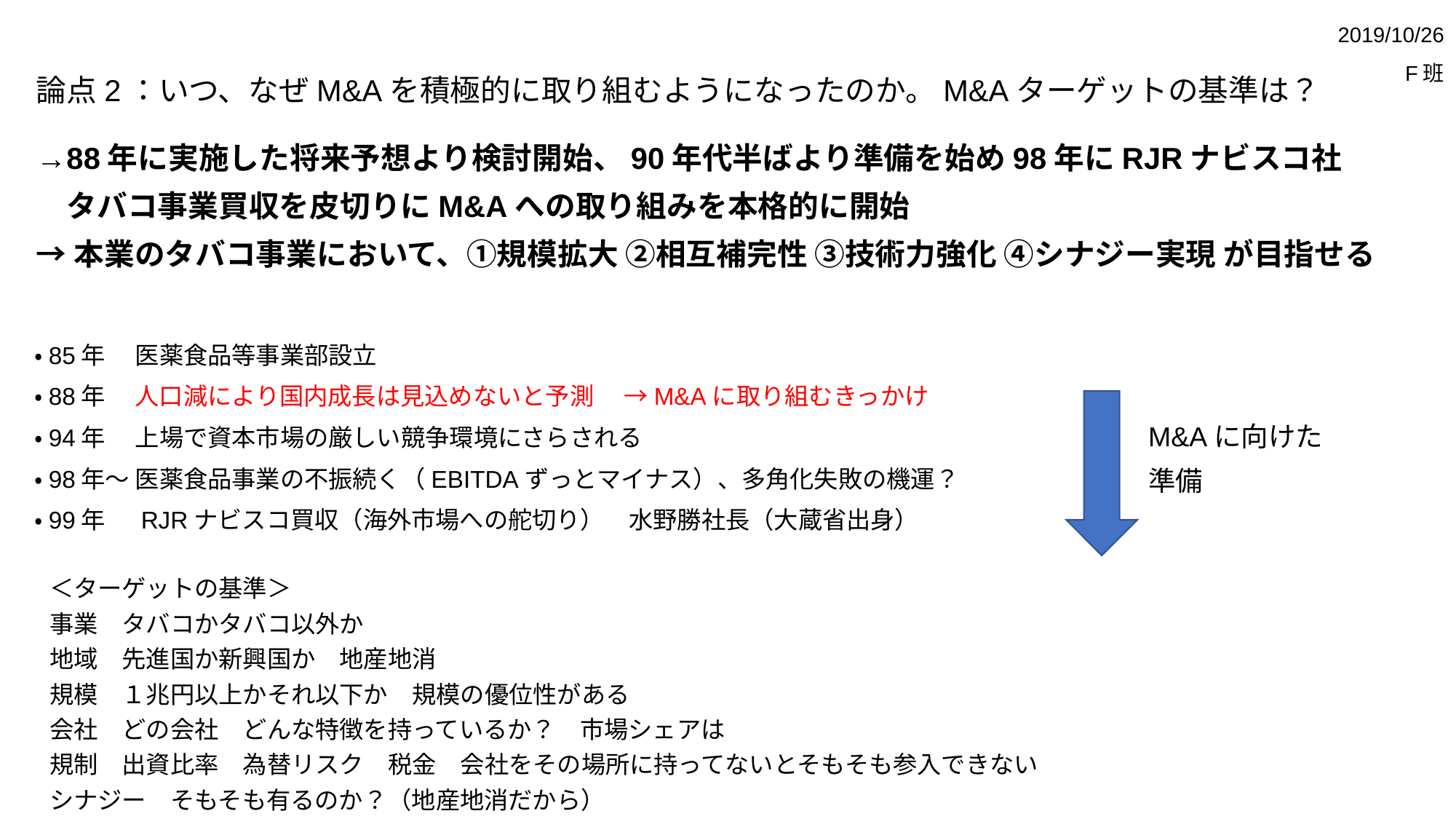

2019/10/26
F班
論点2：いつ、なぜM&Aを積極的に取り組むようになったのか。M&Aターゲットの基準は？
→88年に実施した将来予想より検討開始、90年代半ばより準備を始め98年にRJRナビスコ社
　タバコ事業買収を皮切りにM&Aへの取り組みを本格的に開始
→本業のタバコ事業において、①規模拡大 ②相互補完性 ③技術力強化 ④シナジー実現 が目指せる
・85年　 医薬食品等事業部設立
・88年　 人口減により国内成長は見込めないと予測 　→M&Aに取り組むきっかけ
・94年　 上場で資本市場の厳しい競争環境にさらされる
・98年～ 医薬食品事業の不振続く（EBITDAずっとマイナス）、多角化失敗の機運？
・99年　 RJRナビスコ買収（海外市場への舵切り）　水野勝社長（大蔵省出身）

M&Aに向けた
準備
＜ターゲットの基準＞
事業　タバコかタバコ以外か
地域　先進国か新興国か　地産地消
規模　１兆円以上かそれ以下か　規模の優位性がある
会社　どの会社　どんな特徴を持っているか？　市場シェアは
規制　出資比率　為替リスク　税金　会社をその場所に持ってないとそもそも参入できない
シナジー　そもそも有るのか？（地産地消だから）